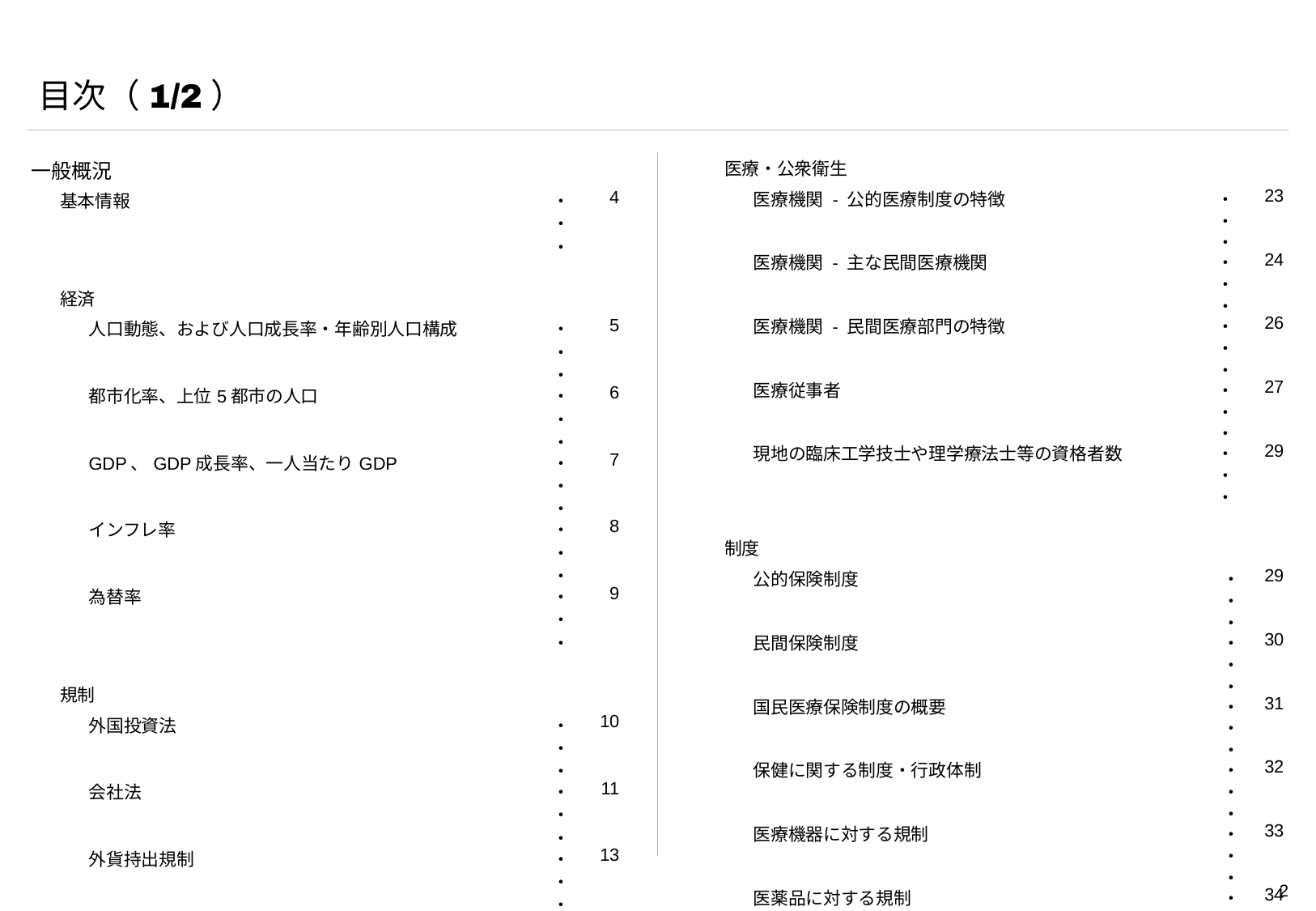

目次（1/2）
| 一般概況 |  |  |  |  |
| --- | --- | --- | --- | --- |
|  | 基本情報 |  | ・・・ | 4 |
|  |  |  |  |  |
|  | 経済 |  |  |  |
|  |  | 人口動態、および人口成長率・年齢別人口構成 | ・・・ | 5 |
|  |  | 都市化率、上位5都市の人口 | ・・・ | 6 |
|  |  | GDP、GDP成長率、一人当たりGDP | ・・・ | 7 |
|  |  | インフレ率 | ・・・ | 8 |
|  |  | 為替率 | ・・・ | 9 |
|  |  |  |  |  |
|  | 規制 |  |  |  |
|  |  | 外国投資法 | ・・・ | 10 |
|  |  | 会社法 | ・・・ | 11 |
|  |  | 外貨持出規制 | ・・・ | 13 |
|  |  | 外資優遇と経済特区 | ・・・ | 14 |
|  |  |  |  |  |
| 医療関連 |  |  |  |  |
|  | 医療・公衆衛生 |  |  |  |
|  |  | 健康水準および医療水準 | ・・・ | 16 |
|  |  | 医療費支出額 | ・・・ | 17 |
|  |  | 疾病構造・死亡要因【大分類】 | ・・・ | 18 |
|  |  | 疾病構造・死亡要因【中分類】 | ・・・ | 19 |
|  |  | 医療機関 - 医療機関区分と施設数・病床数の推移 | ・・・ | 20 |
|  |  | 医療機関 - 主な公的医療機関 | ・・・ | 22 |
|  | 医療・公衆衛生 |  |  |  |
| --- | --- | --- | --- | --- |
|  |  | 医療機関 - 公的医療制度の特徴 | ・・・ | 23 |
|  |  | 医療機関 - 主な民間医療機関 | ・・・ | 24 |
|  |  | 医療機関 - 民間医療部門の特徴 | ・・・ | 26 |
|  |  | 医療従事者 | ・・・ | 27 |
|  |  | 現地の臨床工学技士や理学療法士等の資格者数 | ・・・ | 29 |
|  |  |  |  |  |
|  | 制度 |  |  |  |
|  |  | 公的保険制度 | ・・・ | 29 |
|  |  | 民間保険制度 | ・・・ | 30 |
|  |  | 国民医療保険制度の概要 | ・・・ | 31 |
|  |  | 保健に関する制度・行政体制 | ・・・ | 32 |
|  |  | 医療機器に対する規制 | ・・・ | 33 |
|  |  | 医薬品に対する規制 | ・・・ | 34 |
|  |  | 臨床試験に関する規制 | ・・・ | 35 |
|  |  | 医療情報・個人情報保護、データサーバーの置き場に関する法規制、ガイドライン | ・・・ | 36 |
|  |  | 医療現場で使用される言語に関する情報 | ・・・ | 37 |
|  |  | ライセンス・教育水準 | ・・・ | 38 |
|  |  | 医師の社会的地位 | ・・・ | 39 |
|  |  | 外国人医師のライセンス | ・・・ | 40 |
|  |  |  |  |  |